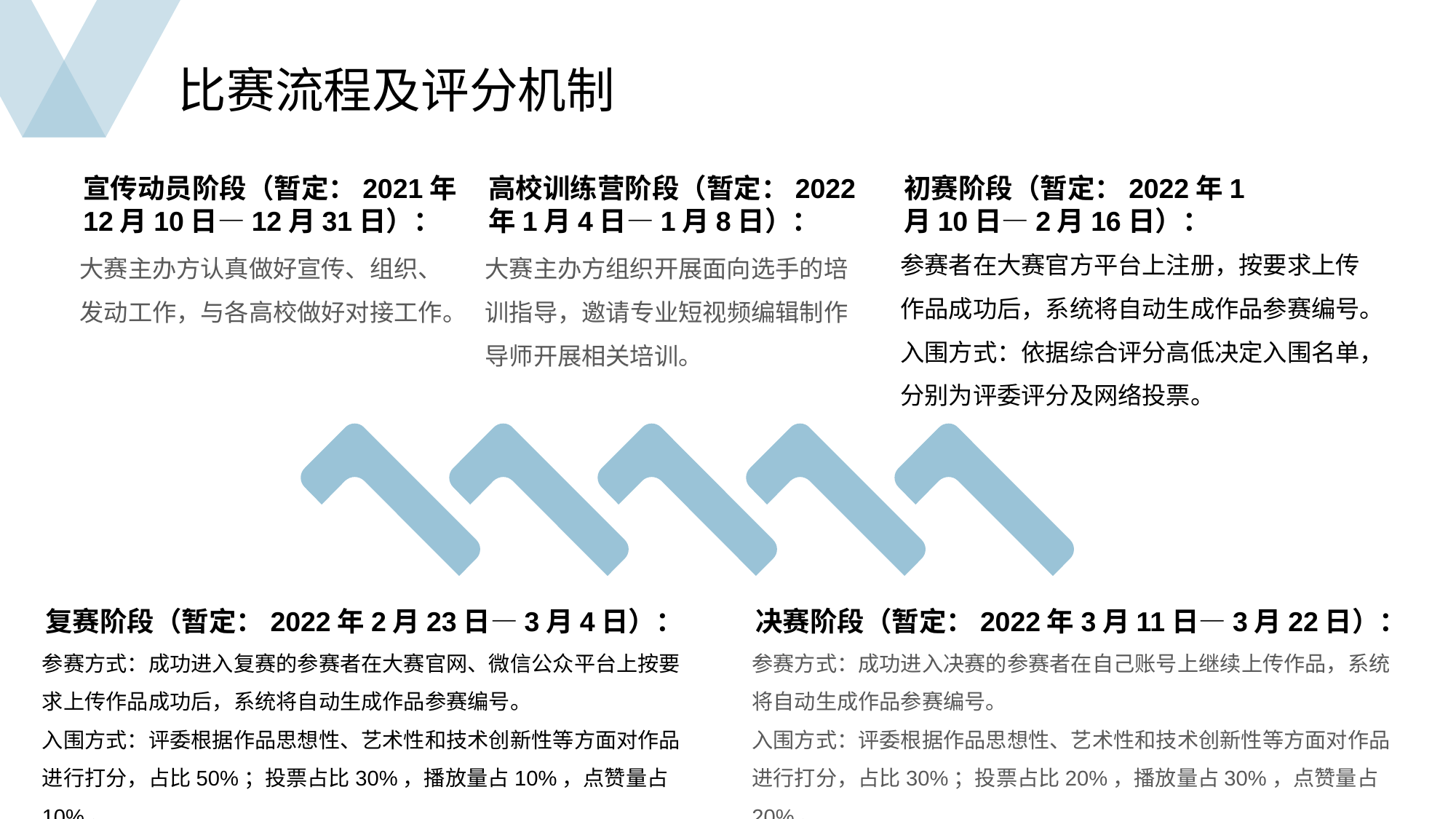

比赛流程及评分机制
宣传动员阶段（暂定：2021年12月10日—12月31日）：
大赛主办方认真做好宣传、组织、发动工作，与各高校做好对接工作。
高校训练营阶段（暂定：2022年1月4日—1月8日）：
大赛主办方组织开展面向选手的培训指导，邀请专业短视频编辑制作导师开展相关培训。
初赛阶段（暂定：2022年1月10日—2月16日）：
参赛者在大赛官方平台上注册，按要求上传作品成功后，系统将自动生成作品参赛编号。
入围方式：依据综合评分高低决定入围名单，分别为评委评分及网络投票。

复赛阶段（暂定：2022年2月23日—3月4日）：
参赛方式：成功进入复赛的参赛者在大赛官网、微信公众平台上按要求上传作品成功后，系统将自动生成作品参赛编号。
入围方式：评委根据作品思想性、艺术性和技术创新性等方面对作品进行打分，占比50%；投票占比30%，播放量占10%，点赞量占10%。
决赛阶段（暂定：2022年3月11日—3月22日）：
参赛方式：成功进入决赛的参赛者在自己账号上继续上传作品，系统将自动生成作品参赛编号。
入围方式：评委根据作品思想性、艺术性和技术创新性等方面对作品进行打分，占比30%；投票占比20%，播放量占30%，点赞量占20%。